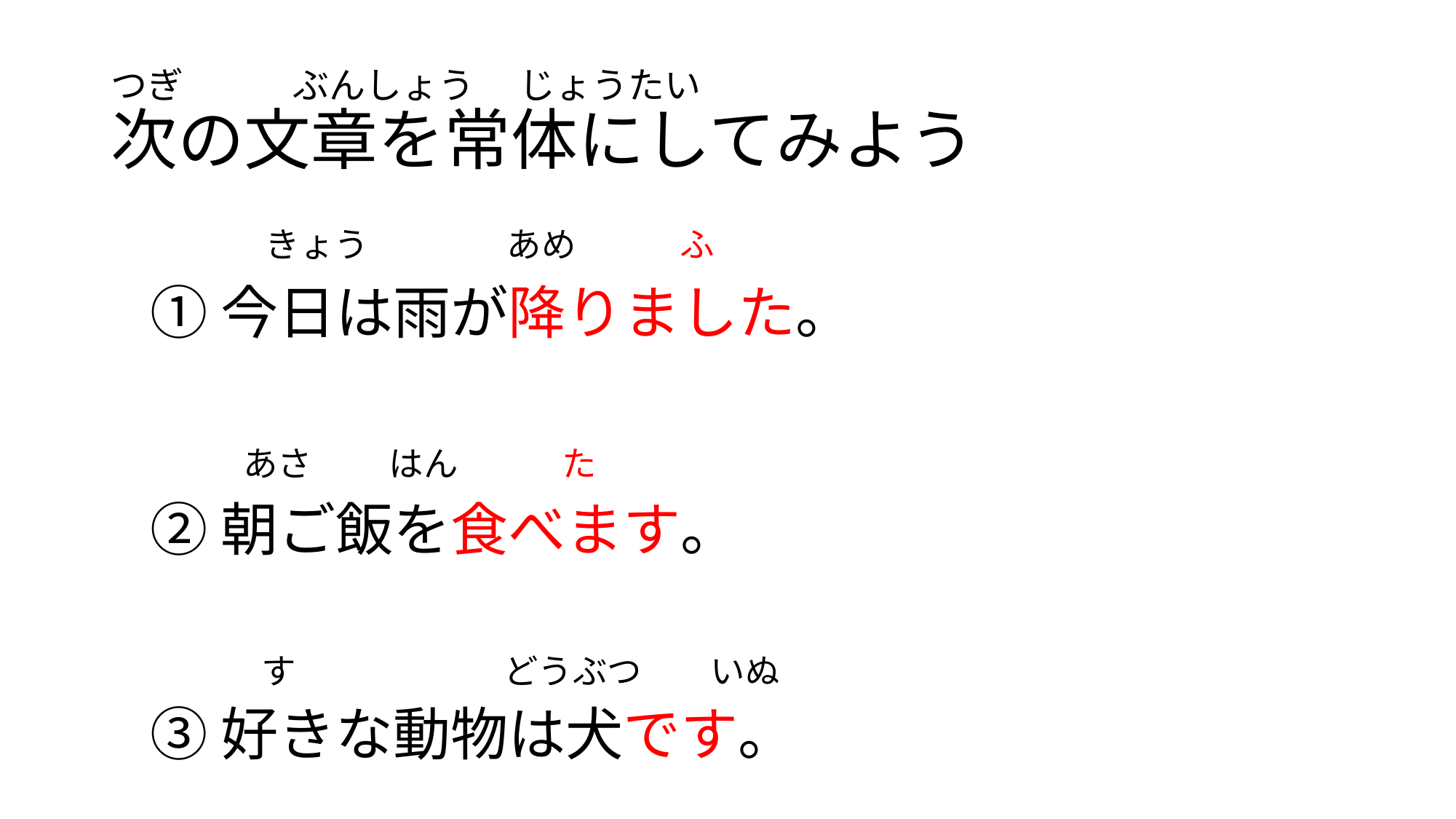

# つぎ　　　ぶんしょう　 じょうたい 次の文章を常体にしてみよう
　　きょう　　　　あめ　　　ふ
①今日は雨が降りました。

　　 あさ　　 はん　　　た
②朝ご飯を食べます。

　　　 す　　　　　　どうぶつ　　いぬ
③好きな動物は犬です。